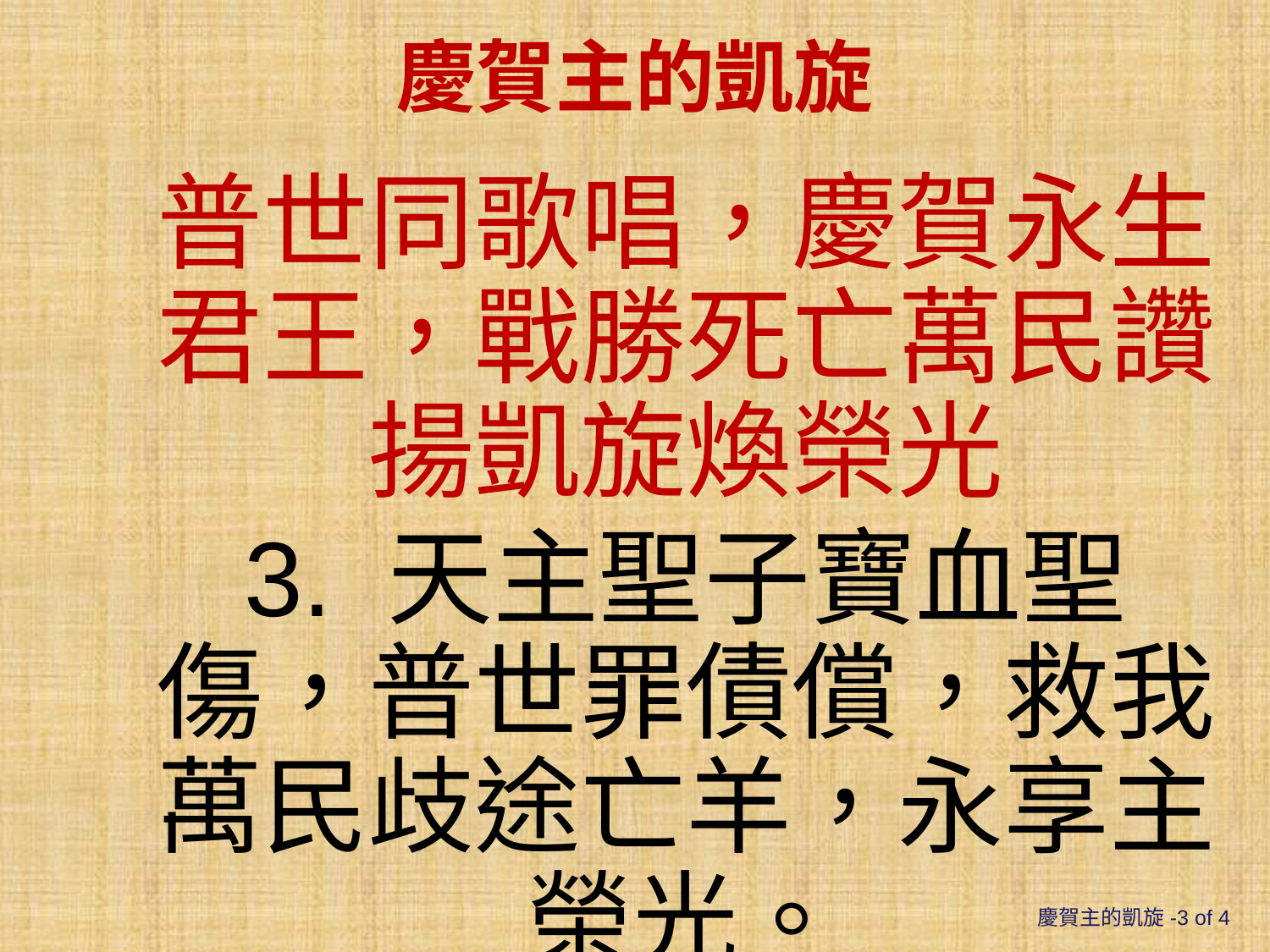

慶賀主的凱旋
普世同歌唱，慶賀永生君王，戰勝死亡萬民讚揚凱旋煥榮光
3. 天主聖子寶血聖傷，普世罪債償，救我萬民歧途亡羊，永享主榮光。

慶賀主的凱旋-3 of 4